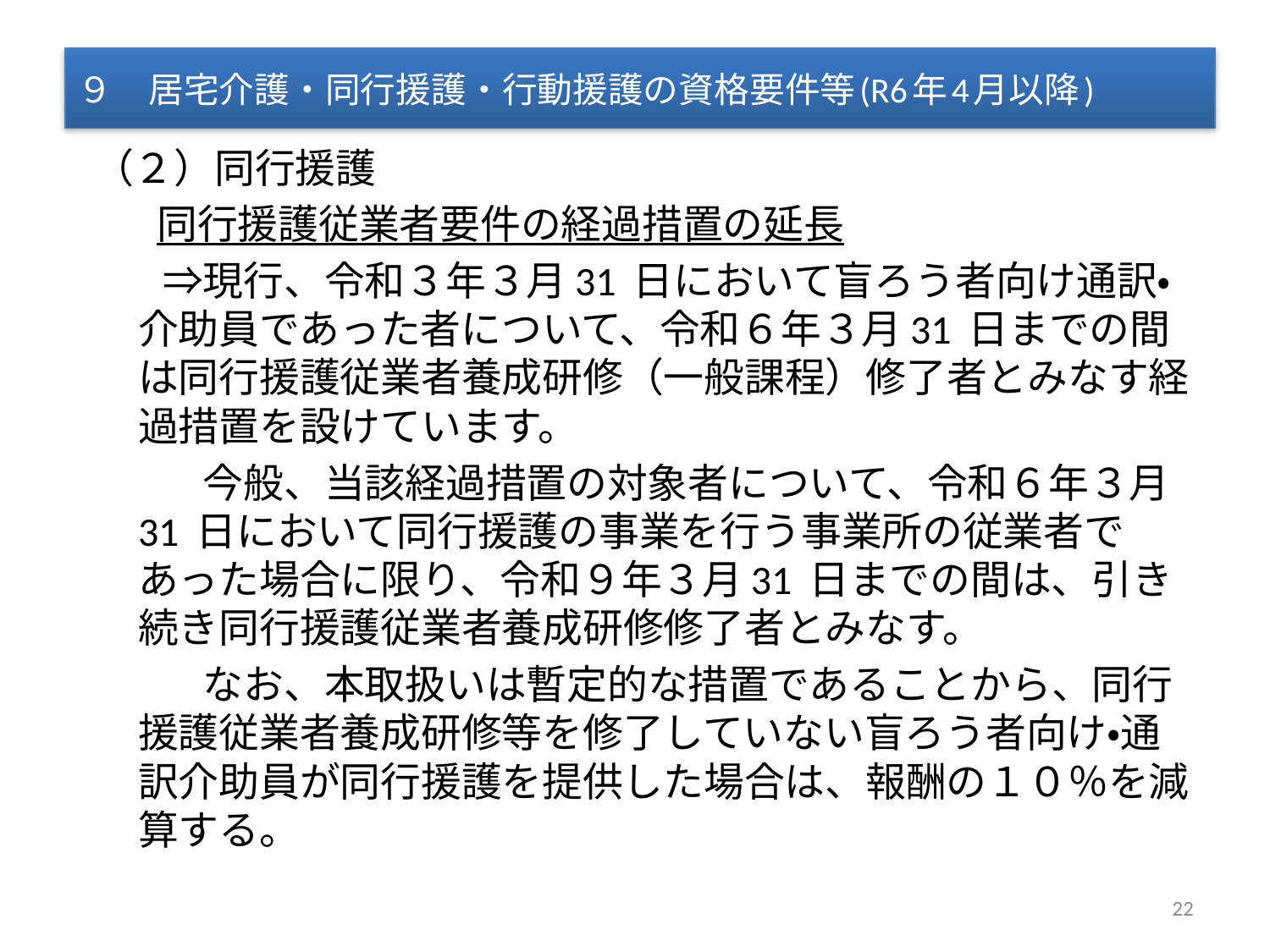

９　居宅介護・同行援護・行動援護の資格要件等(R6年4月以降)
 （２）同行援護
　　同行援護従業者要件の経過措置の延長
　　⇒現行、令和３年３月31 日において盲ろう者向け通訳・介助員であった者について、令和６年３月31 日までの間は同行援護従業者養成研修（一般課程）修了者とみなす経過措置を設けています。
　　　今般、当該経過措置の対象者について、令和６年３月31 日において同行援護の事業を行う事業所の従業者であった場合に限り、令和９年３月31 日までの間は、引き続き同行援護従業者養成研修修了者とみなす。
　　　なお、本取扱いは暫定的な措置であることから、同行援護従業者養成研修等を修了していない盲ろう者向け・通訳介助員が同行援護を提供した場合は、報酬の１０％を減算する。
22